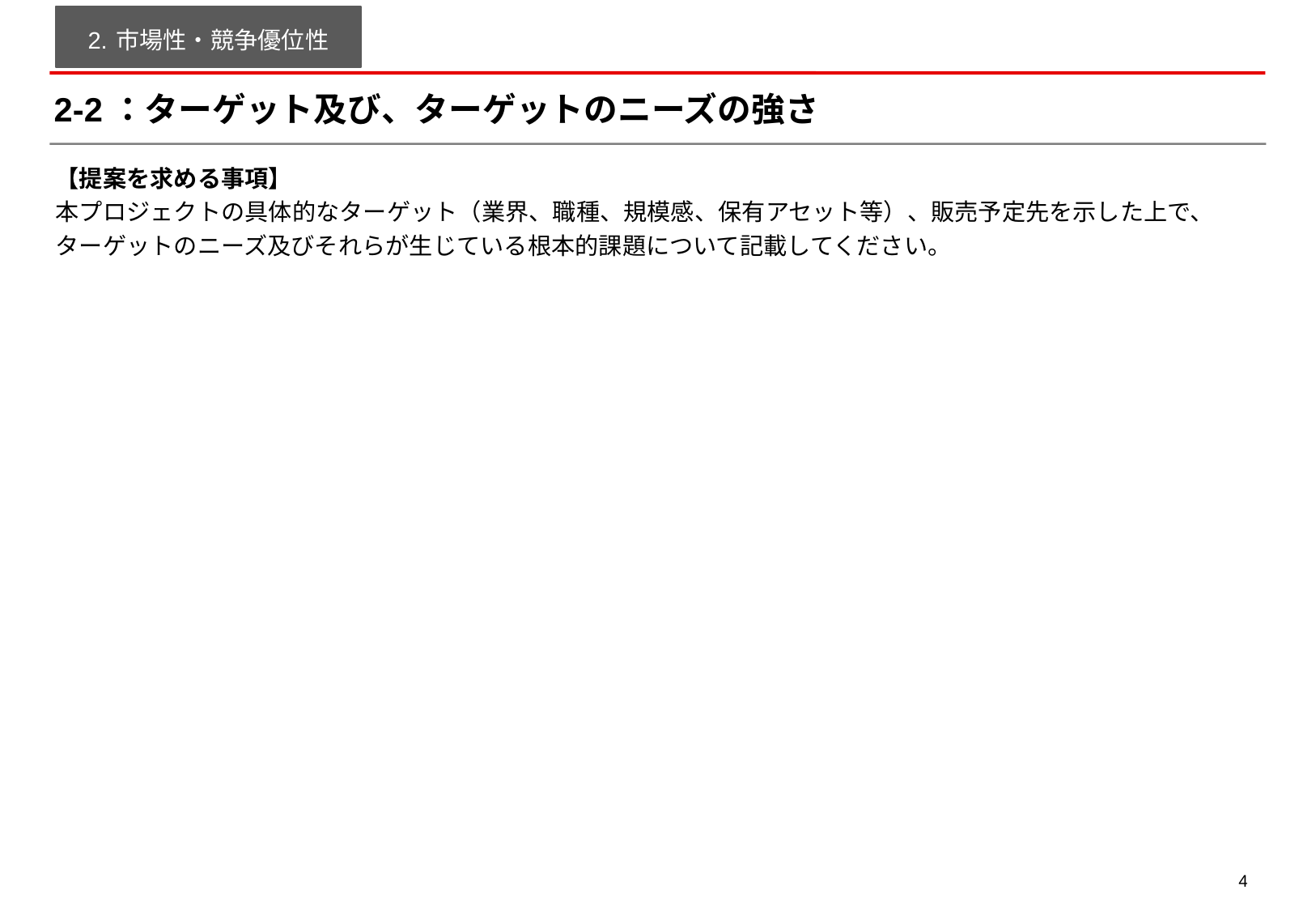

市場性・競争優位性
# 2-2：ターゲット及び、ターゲットのニーズの強さ
【提案を求める事項】
本プロジェクトの具体的なターゲット（業界、職種、規模感、保有アセット等）、販売予定先を示した上で、ターゲットのニーズ及びそれらが生じている根本的課題について記載してください。